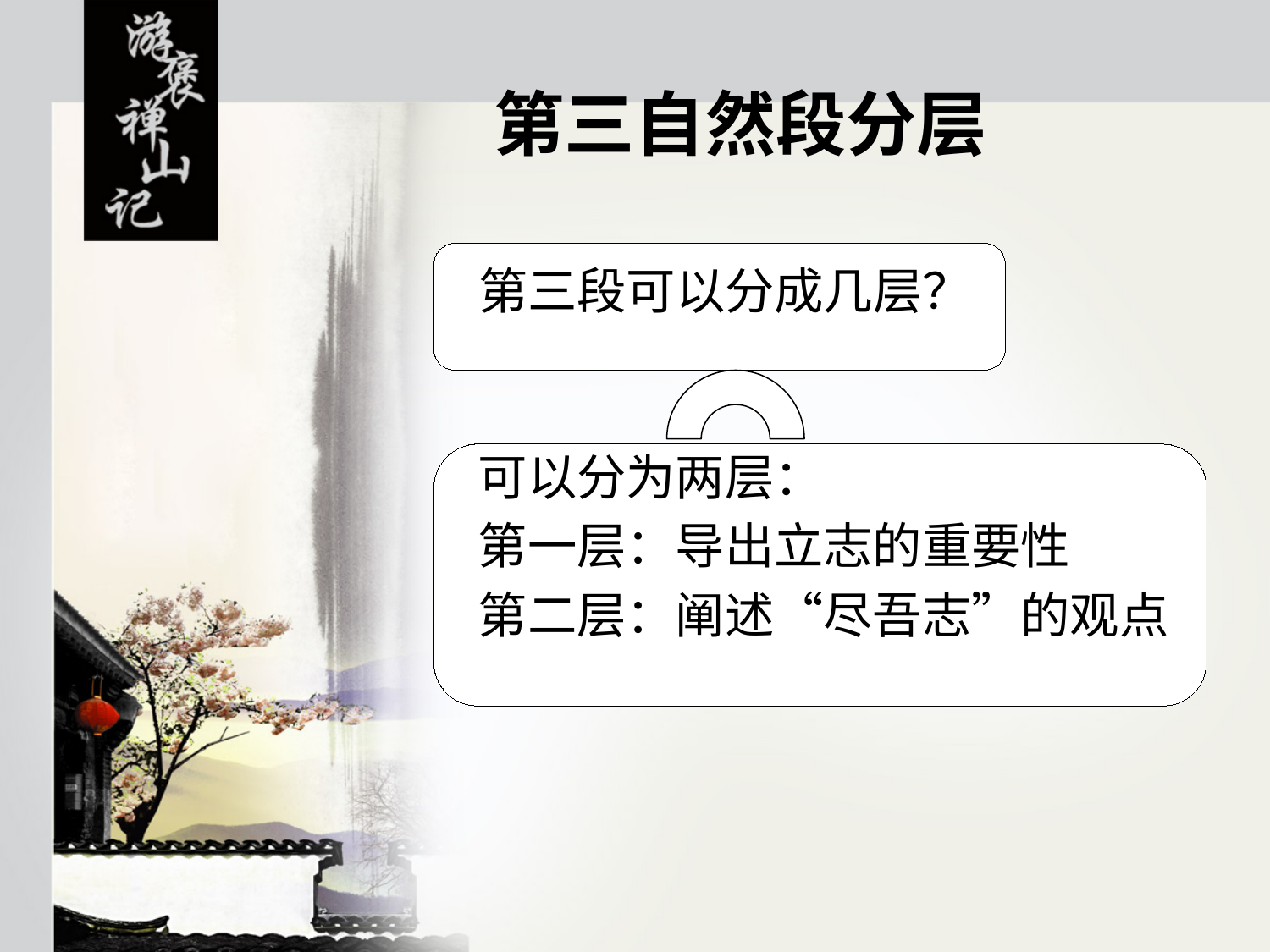

第三自然段分层

第三段可以分成几层？

可以分为两层：
第一层：导出立志的重要性
第二层：阐述“尽吾志”的观点